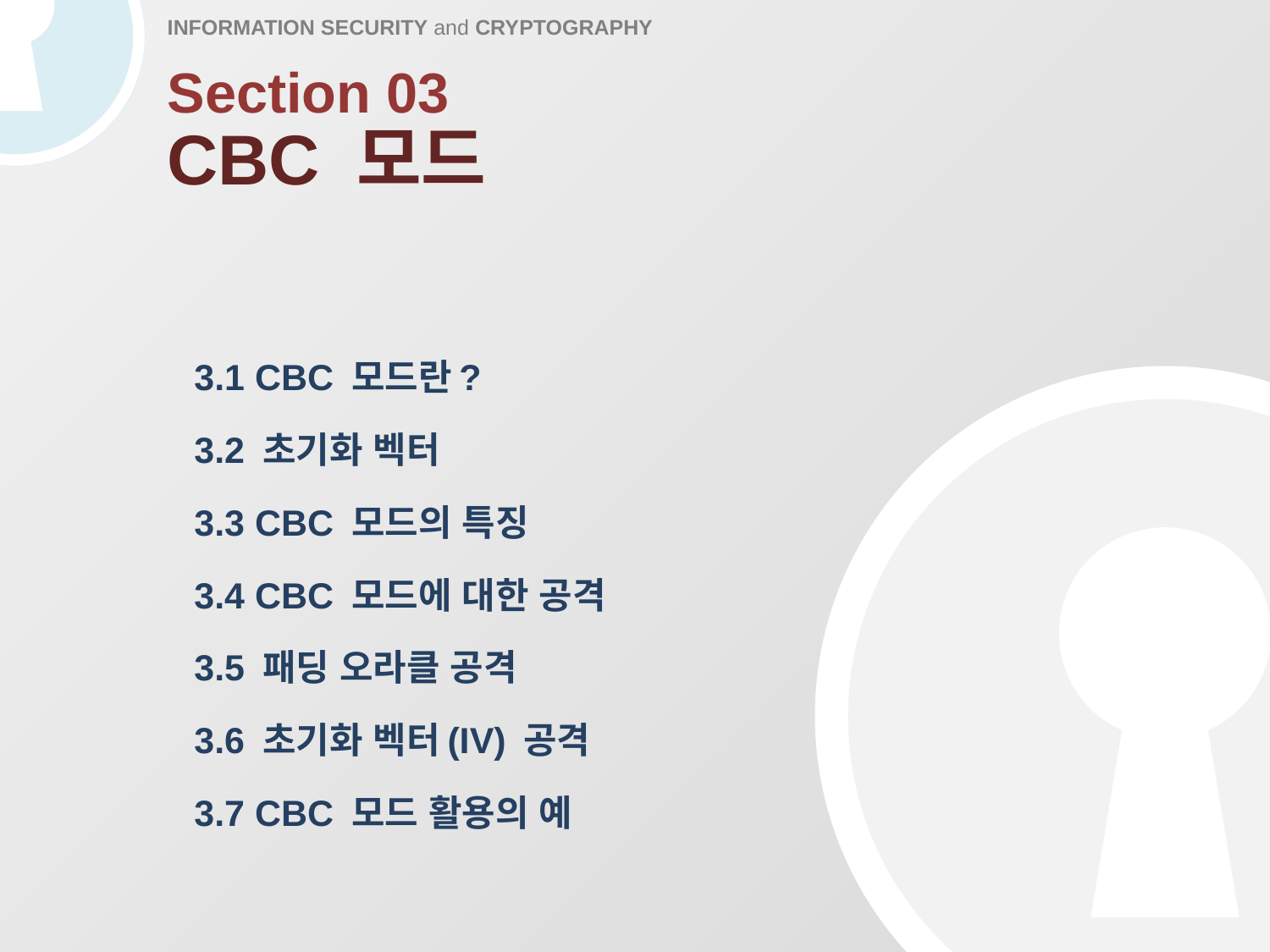

Section 03
# CBC 모드
3.1 CBC 모드란?
3.2 초기화 벡터
3.3 CBC 모드의 특징
3.4 CBC 모드에 대한 공격
3.5 패딩 오라클 공격
3.6 초기화 벡터(IV) 공격
3.7 CBC 모드 활용의 예